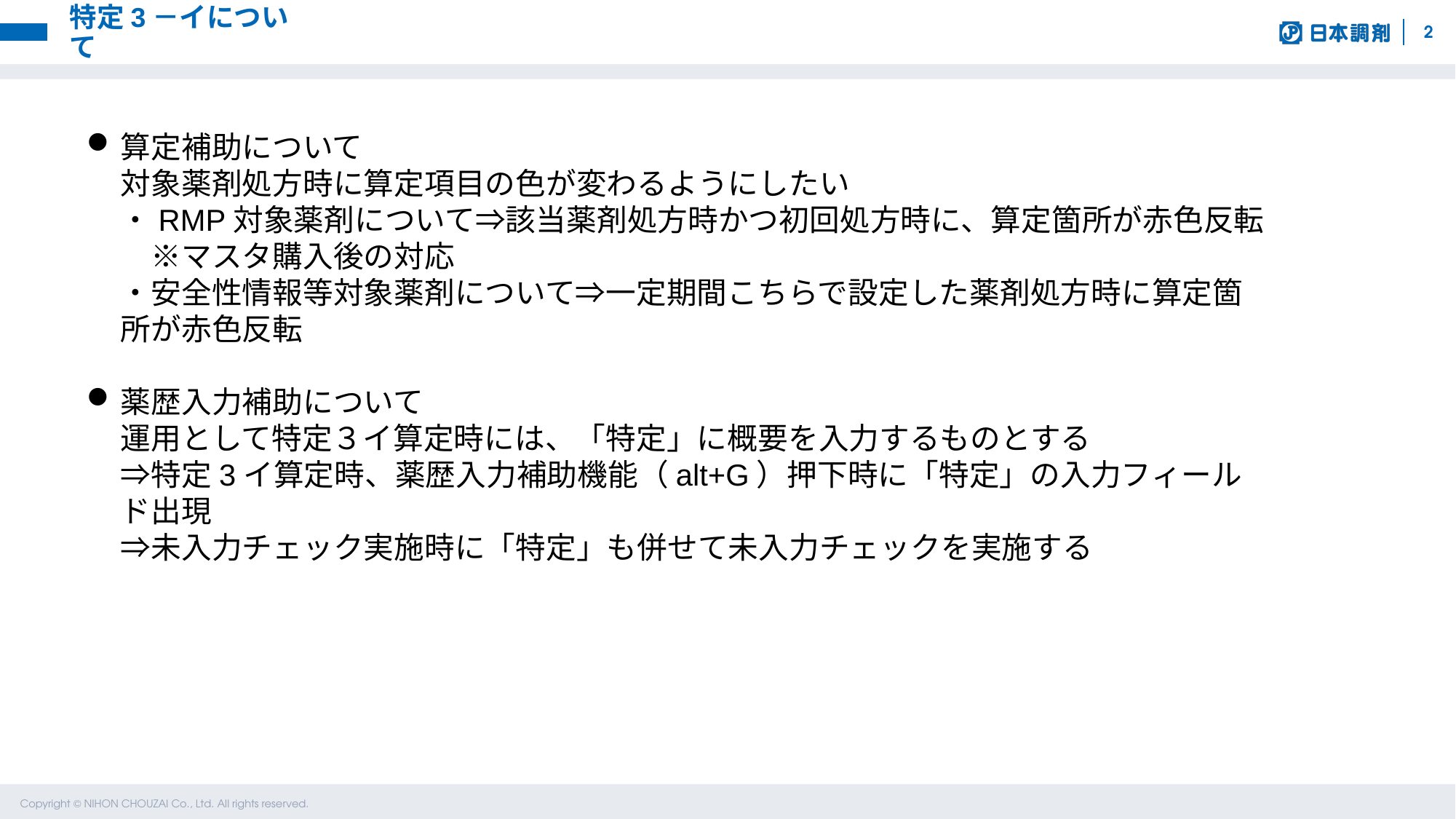

# 特定3－イについて
2
算定補助について
対象薬剤処方時に算定項目の色が変わるようにしたい
・RMP対象薬剤について⇒該当薬剤処方時かつ初回処方時に、算定箇所が赤色反転
　※マスタ購入後の対応
・安全性情報等対象薬剤について⇒一定期間こちらで設定した薬剤処方時に算定箇所が赤色反転

薬歴入力補助について
運用として特定３イ算定時には、「特定」に概要を入力するものとする
⇒特定3イ算定時、薬歴入力補助機能（alt+G）押下時に「特定」の入力フィールド出現
⇒未入力チェック実施時に「特定」も併せて未入力チェックを実施する